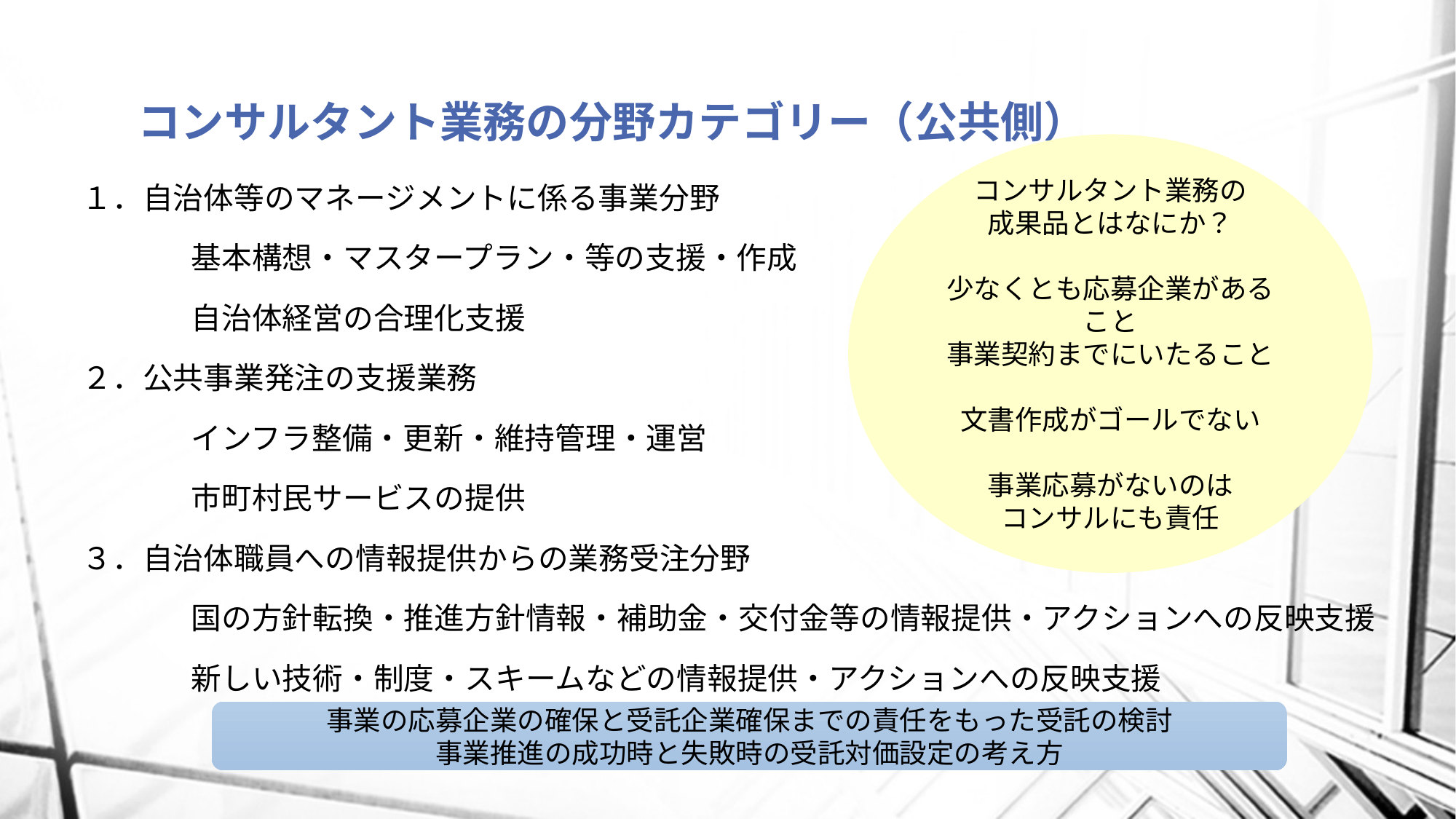

# コンサルタント業務の分野カテゴリー（公共側）
コンサルタント業務の
成果品とはなにか？

少なくとも応募企業があること
事業契約までにいたること

文書作成がゴールでない

事業応募がないのは
コンサルにも責任
１．自治体等のマネージメントに係る事業分野
	基本構想・マスタープラン・等の支援・作成
	自治体経営の合理化支援
２．公共事業発注の支援業務
	インフラ整備・更新・維持管理・運営
	市町村民サービスの提供
３．自治体職員への情報提供からの業務受注分野
	国の方針転換・推進方針情報・補助金・交付金等の情報提供・アクションへの反映支援
	新しい技術・制度・スキームなどの情報提供・アクションへの反映支援
事業の応募企業の確保と受託企業確保までの責任をもった受託の検討
事業推進の成功時と失敗時の受託対価設定の考え方